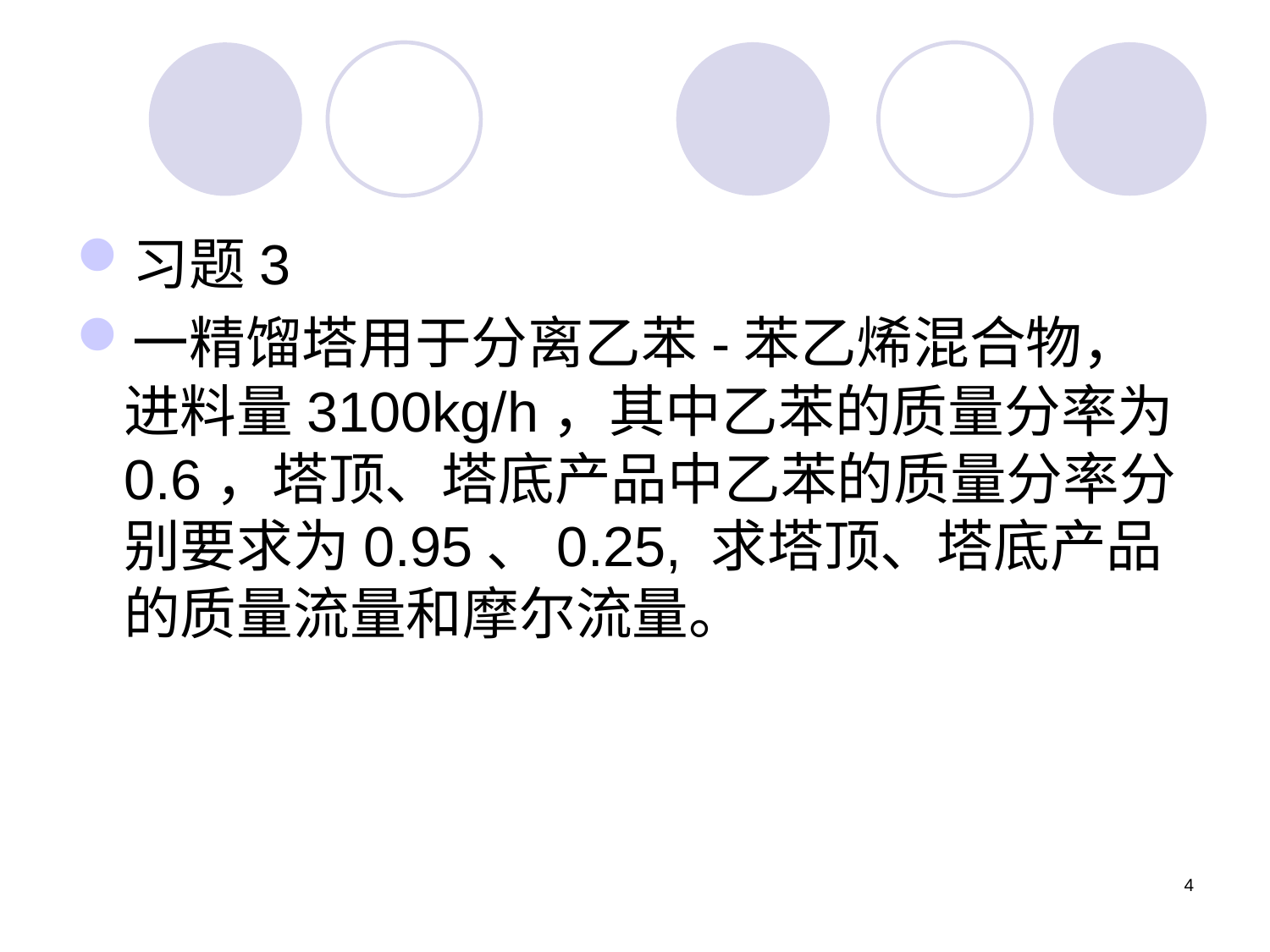

习题3
一精馏塔用于分离乙苯-苯乙烯混合物，进料量3100kg/h，其中乙苯的质量分率为0.6，塔顶、塔底产品中乙苯的质量分率分别要求为0.95、0.25, 求塔顶、塔底产品的质量流量和摩尔流量。

4